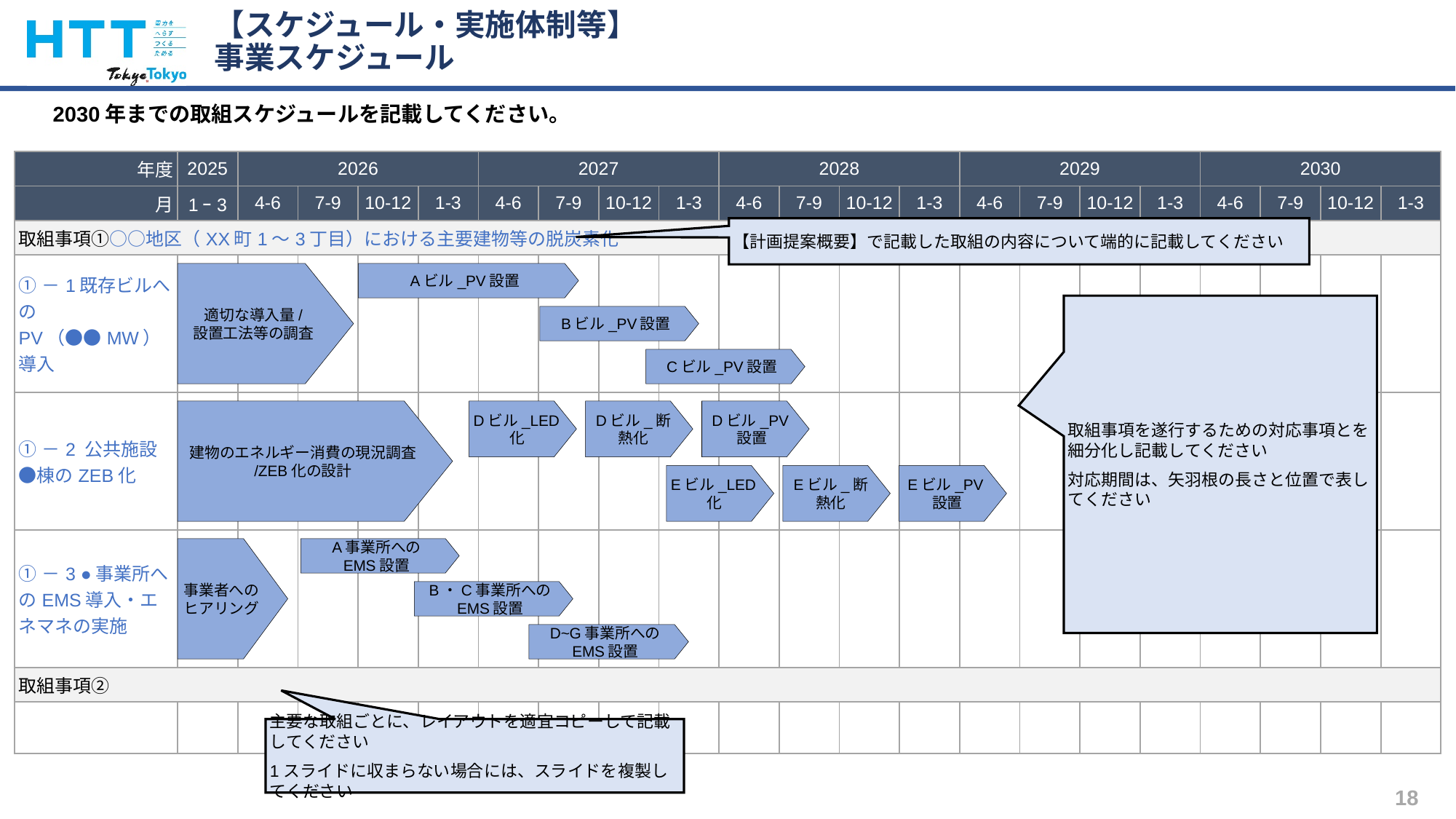

# 【スケジュール・実施体制等】 事業スケジュール
2030年までの取組スケジュールを記載してください。
| 年度 | 2025 | 2026 |  |  |  | 2027 |  |  |  | 2028 |  |  |  | 2029 |  |  |  | 2030 |  |  |  |
| --- | --- | --- | --- | --- | --- | --- | --- | --- | --- | --- | --- | --- | --- | --- | --- | --- | --- | --- | --- | --- | --- |
| 月 | 1ｰ3 | 4-6 | 7-9 | 10-12 | 1-3 | 4-6 | 7-9 | 10-12 | 1-3 | 4-6 | 7-9 | 10-12 | 1-3 | 4-6 | 7-9 | 10-12 | 1-3 | 4-6 | 7-9 | 10-12 | 1-3 |
| 取組事項①○○地区（XX町1～3丁目）における主要建物等の脱炭素化 |  |  |  |  |  |  |  |  |  |  |  |  |  |  |  |  |  |  |  |  |  |
| ①－1既存ビルへのPV（●●MW）導入 |  |  |  |  |  |  |  |  |  |  |  |  |  |  |  |  |  |  |  |  |  |
| ①－2 公共施設●棟のZEB化 |  |  |  |  |  |  |  |  |  |  |  |  |  |  |  |  |  |  |  |  |  |
| ①－3 ●事業所へのEMS導入・エネマネの実施 |  |  |  |  |  |  |  |  |  |  |  |  |  |  |  |  |  |  |  |  |  |
| 取組事項➁ |  |  |  |  |  |  |  |  |  |  |  |  |  |  |  |  |  |  |  |  |  |
|  |  |  |  |  |  |  |  |  |  |  |  |  |  |  |  |  |  |  |  |  |  |
【計画提案概要】で記載した取組の内容について端的に記載してください
適切な導入量/
設置工法等の調査
Aビル_PV設置
取組事項を遂行するための対応事項とを細分化し記載してください
対応期間は、矢羽根の長さと位置で表してください
Bビル_PV設置
Cビル_PV設置
建物のエネルギー消費の現況調査
/ZEB化の設計
Dビル_LED化
Dビル_断熱化
Dビル_PV設置
Eビル_LED化
Eビル_断熱化
Eビル_PV設置
事業者へのヒアリング
A事業所への
EMS設置
B・C事業所への
EMS設置
D~G事業所への
EMS設置
主要な取組ごとに、レイアウトを適宜コピーして記載してください
1スライドに収まらない場合には、スライドを複製してください
18